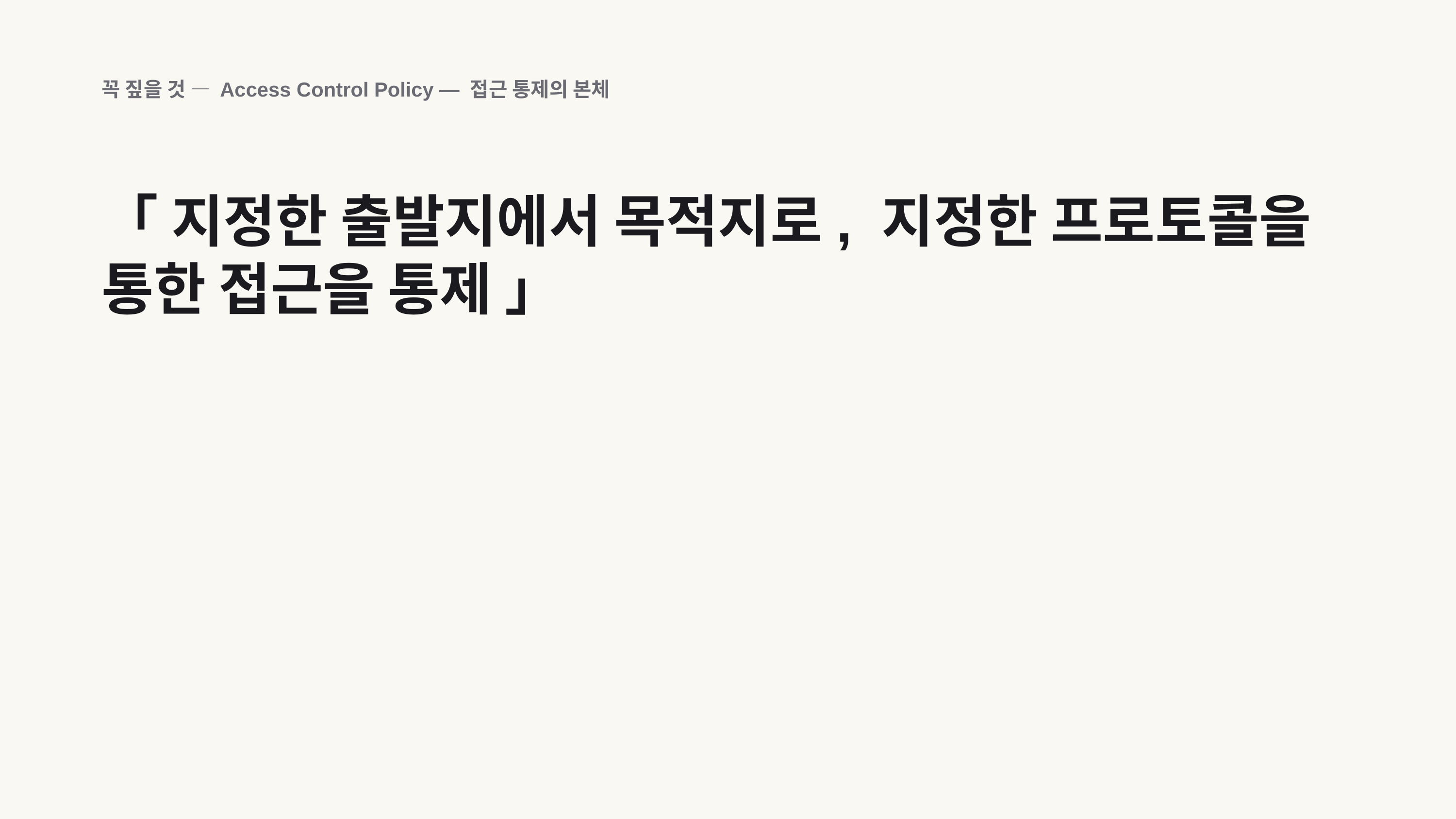

꼭 짚을 것 — Access Control Policy — 접근 통제의 본체
「 지정한 출발지에서 목적지로, 지정한 프로토콜을 통한 접근을 통제 」